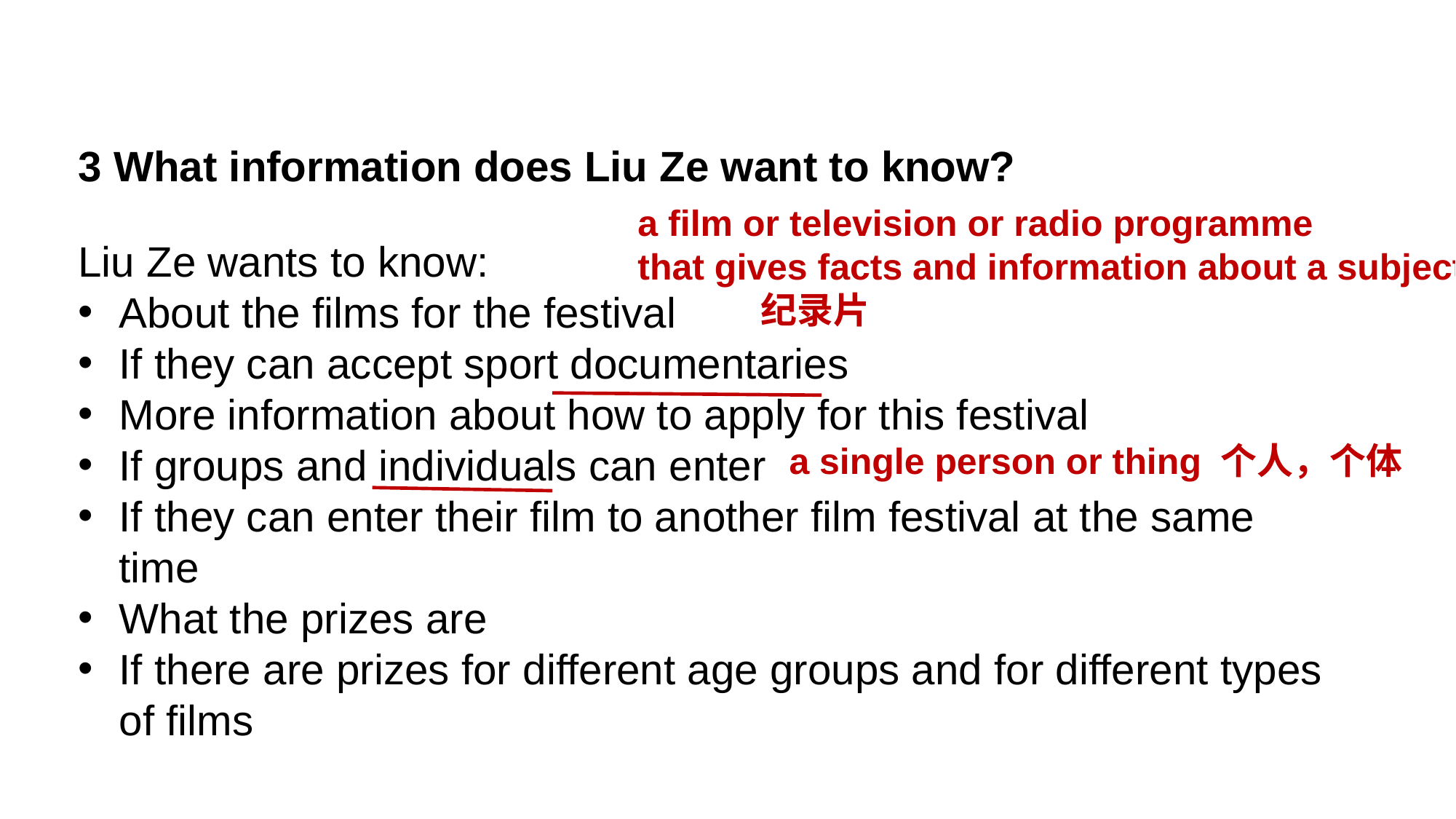

3 What information does Liu Ze want to know?

a film or television or radio programme
that gives facts and information about a subject
              纪录片
Liu Ze wants to know:
About the films for the festival
If they can accept sport documentaries
More information about how to apply for this festival
If groups and individuals can enter
If they can enter their film to another film festival at the same time
What the prizes are
If there are prizes for different age groups and for different types of films
a single person or thing 个人，个体